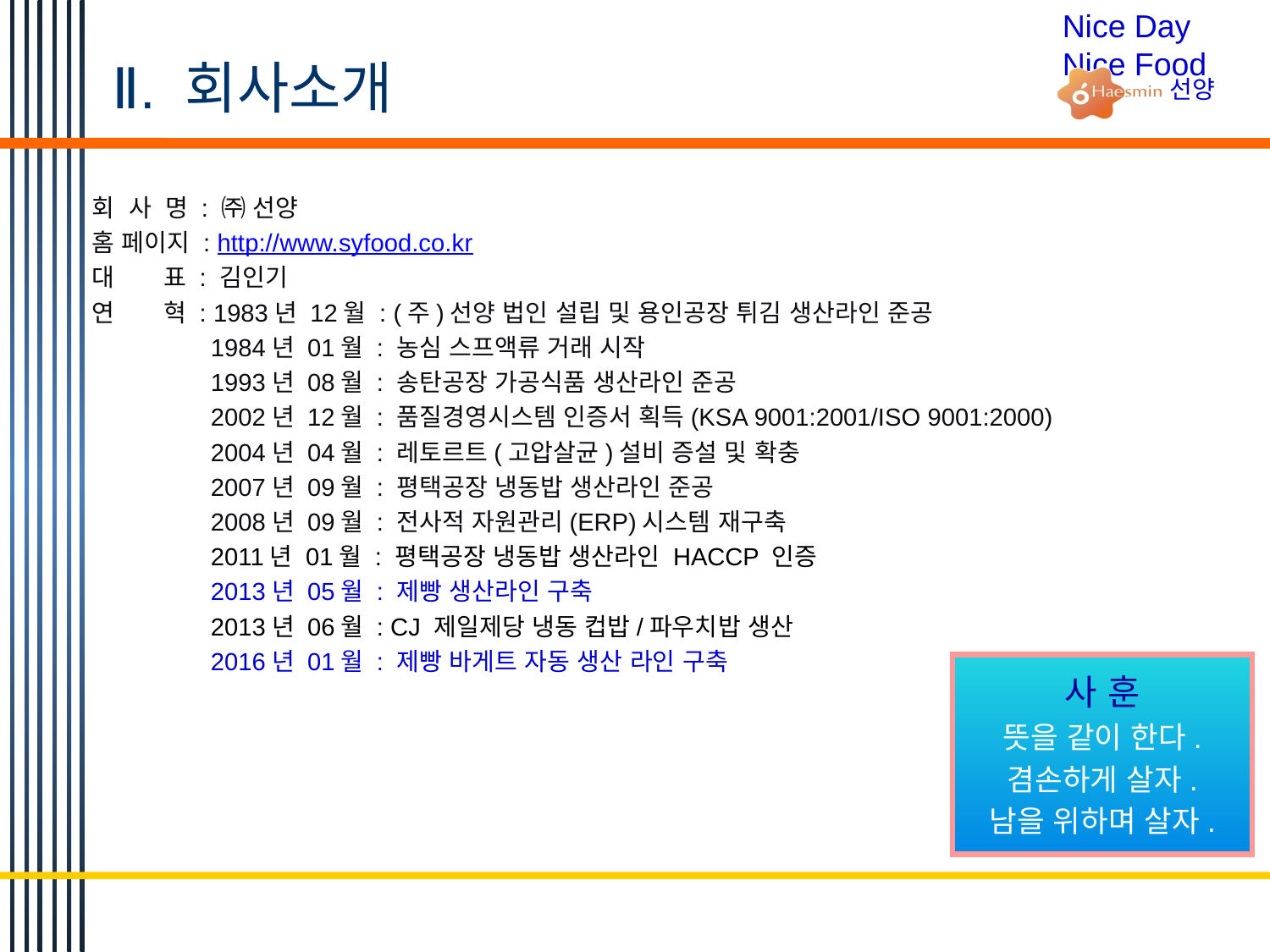

Ⅱ. 회사소개
회  사  명 : ㈜ 선양
홈 페이지 : http://www.syfood.co.kr
대       표 : 김인기
연       혁 : 1983년 12월 : (주)선양 법인 설립 및 용인공장 튀김 생산라인 준공
                 1984년 01월 : 농심 스프액류 거래 시작
                 1993년 08월 : 송탄공장 가공식품 생산라인 준공
                 2002년 12월 : 품질경영시스템 인증서 획득(KSA 9001:2001/ISO 9001:2000)
                 2004년 04월 : 레토르트(고압살균)설비 증설 및 확충
                 2007년 09월 : 평택공장 냉동밥 생산라인 준공
                 2008년 09월 : 전사적 자원관리(ERP)시스템 재구축
                 2011년 01월 : 평택공장 냉동밥 생산라인 HACCP 인증
                 2013년 05월 : 제빵 생산라인 구축
                 2013년 06월 : CJ 제일제당 냉동 컵밥/파우치밥 생산
                 2016년 01월 : 제빵 바게트 자동 생산 라인 구축
사 훈
뜻을 같이 한다.
겸손하게 살자.
남을 위하며 살자.